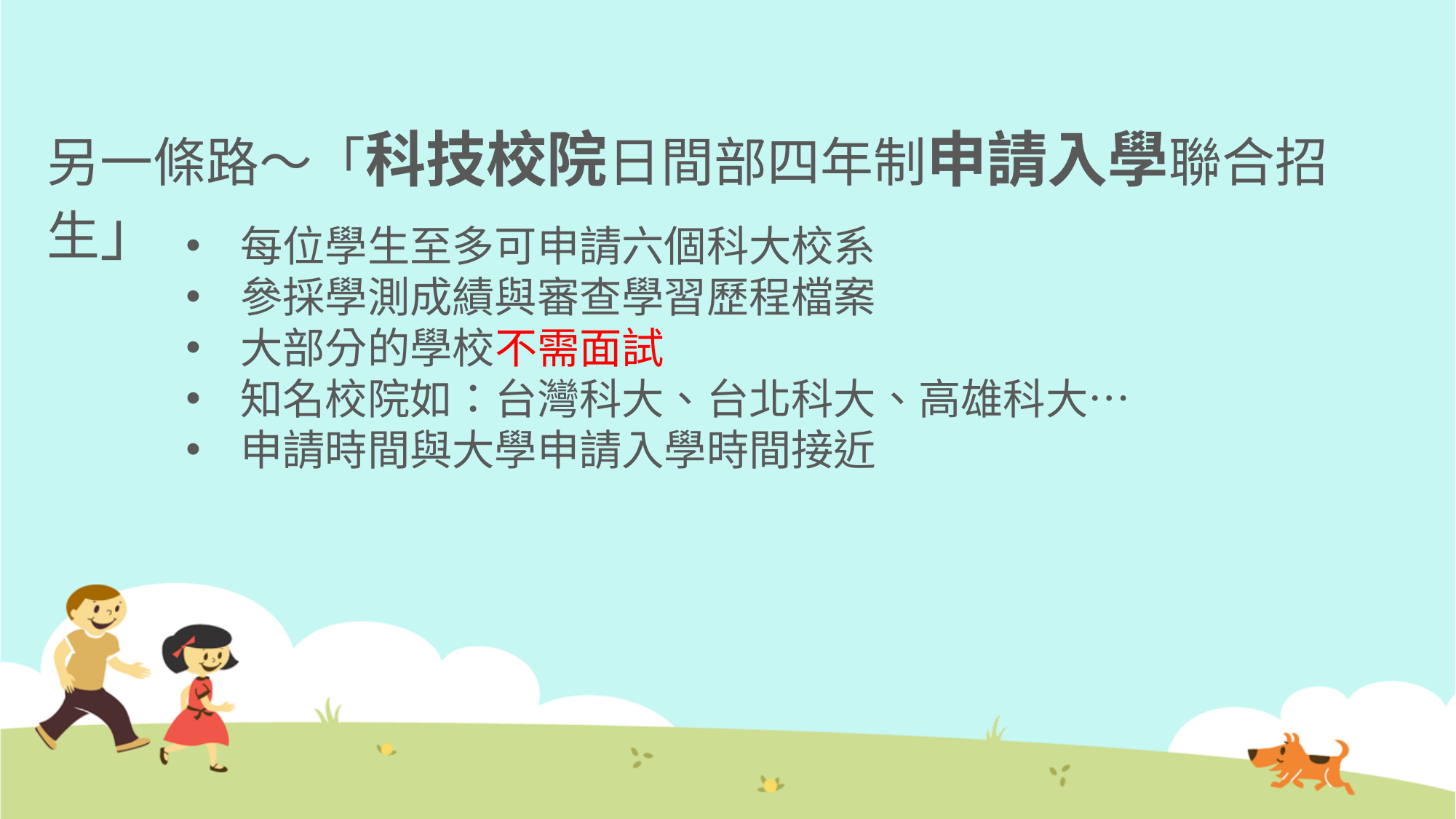

另一條路～「科技校院日間部四年制申請入學聯合招生」
每位學生至多可申請六個科大校系
參採學測成績與審查學習歷程檔案
大部分的學校不需面試
知名校院如：台灣科大、台北科大、高雄科大…
申請時間與大學申請入學時間接近